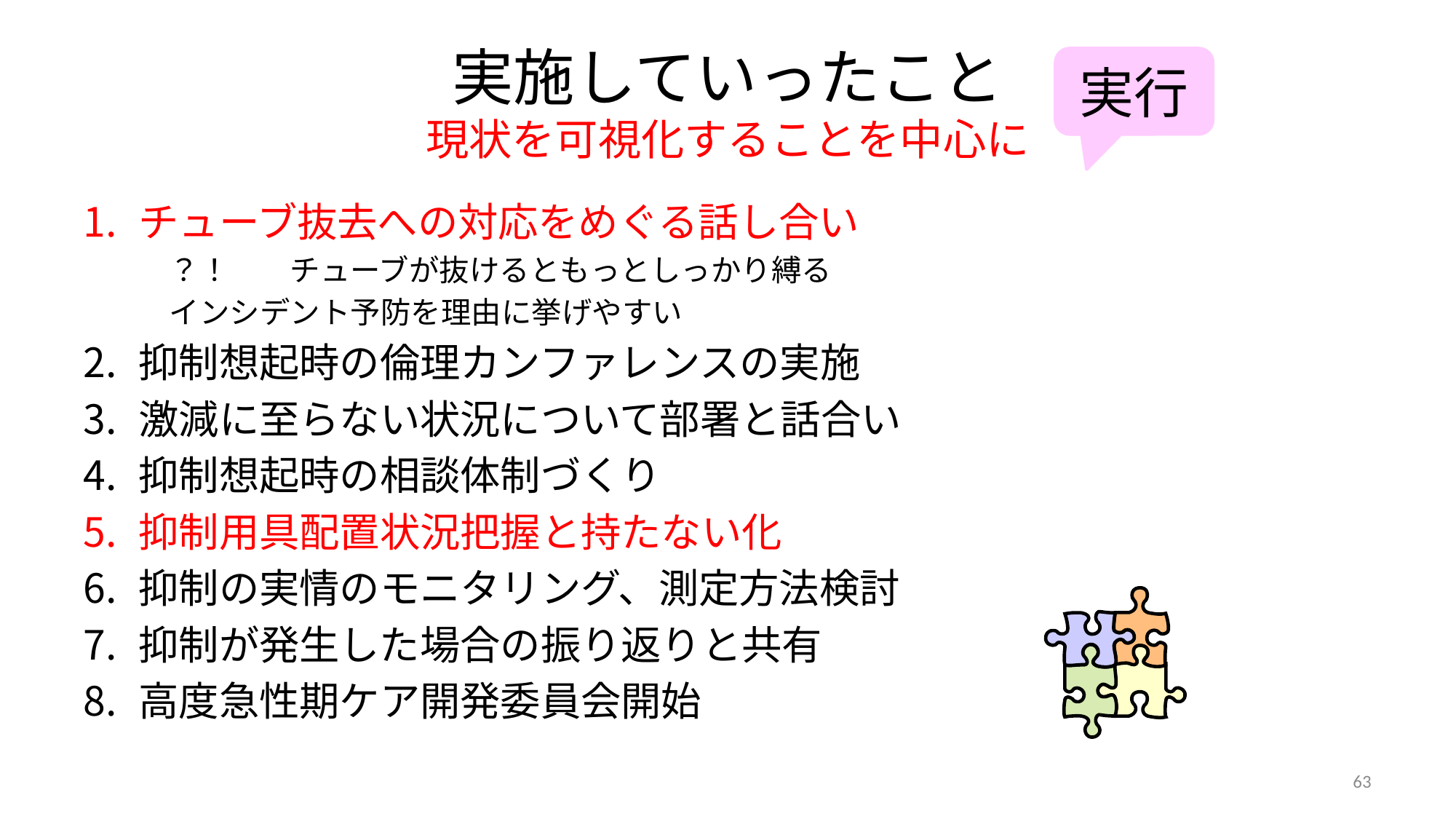

# 実施していったこと 現状を可視化することを中心に
実行
チューブ抜去への対応をめぐる話し合い
？！　　チューブが抜けるともっとしっかり縛る
インシデント予防を理由に挙げやすい
抑制想起時の倫理カンファレンスの実施
激減に至らない状況について部署と話合い
抑制想起時の相談体制づくり
抑制用具配置状況把握と持たない化
抑制の実情のモニタリング、測定方法検討
抑制が発生した場合の振り返りと共有
高度急性期ケア開発委員会開始

63